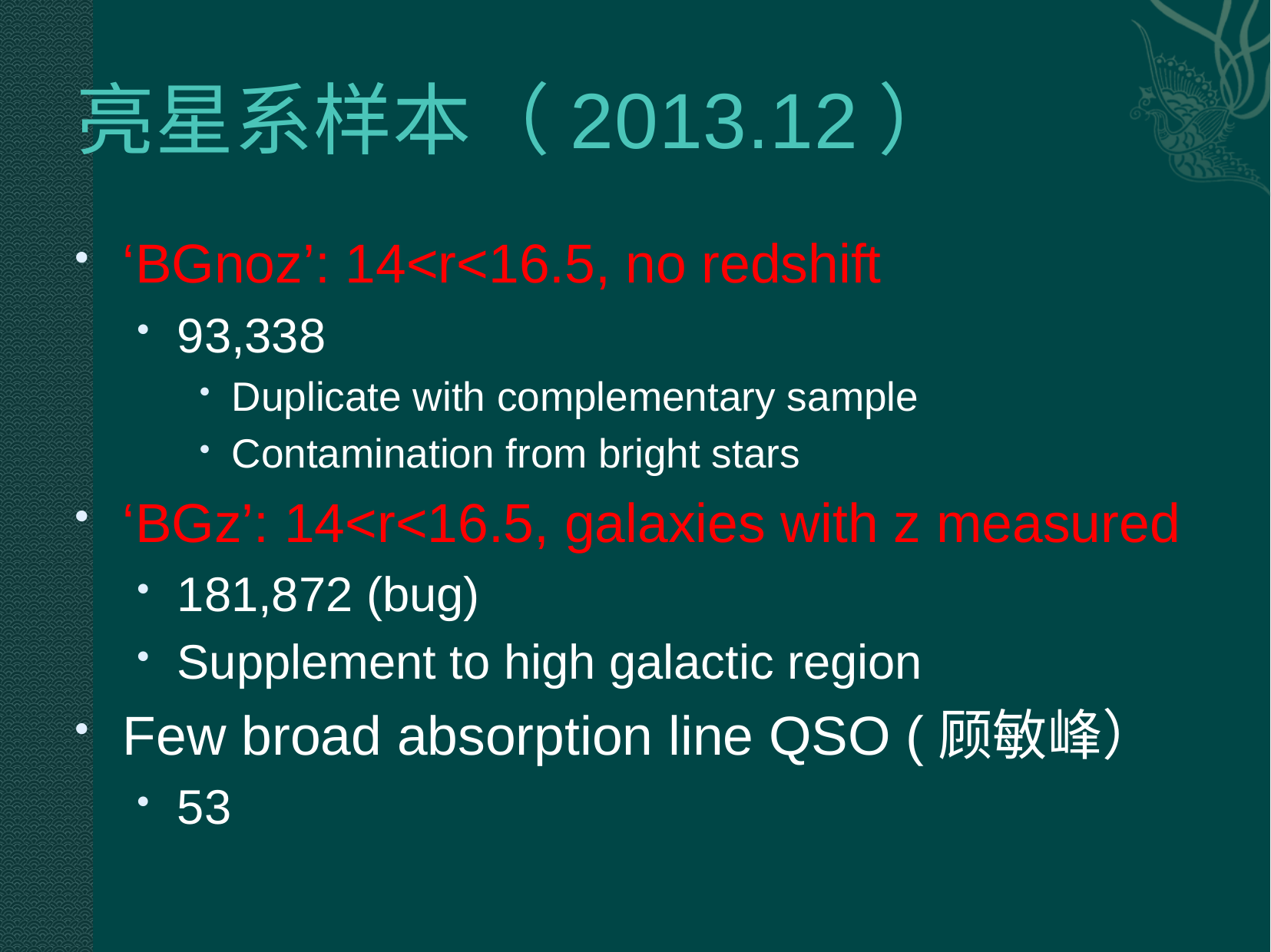

# 亮星系样本（2013.12）
‘BGnoz’: 14<r<16.5, no redshift
93,338
Duplicate with complementary sample
Contamination from bright stars
‘BGz’: 14<r<16.5, galaxies with z measured
181,872 (bug)
Supplement to high galactic region
Few broad absorption line QSO (顾敏峰）
53